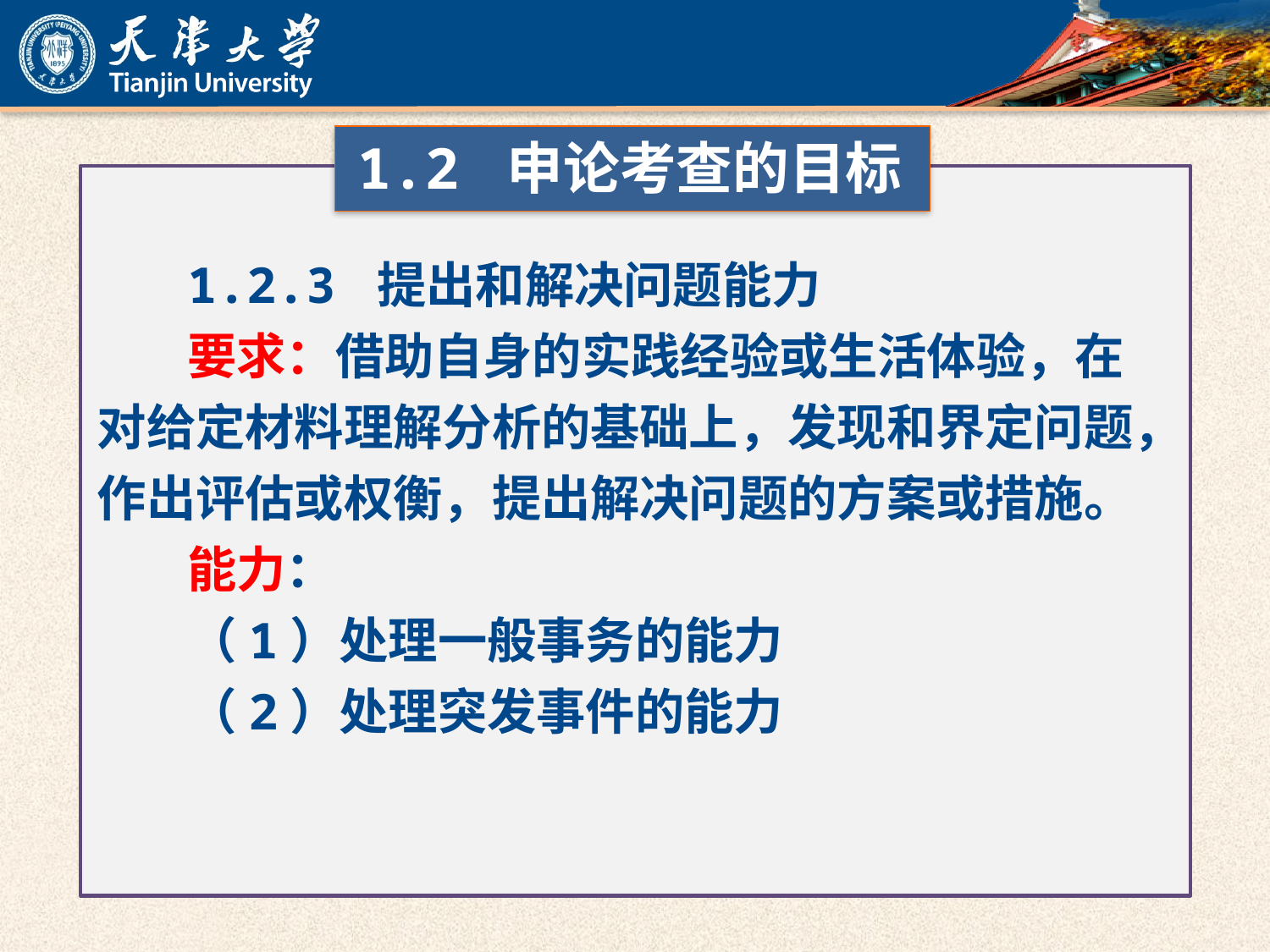

1.2 申论考查的目标

1.2.3 提出和解决问题能力
要求：借助自身的实践经验或生活体验，在对给定材料理解分析的基础上，发现和界定问题，作出评估或权衡，提出解决问题的方案或措施。
能力：
（1）处理一般事务的能力
（2）处理突发事件的能力